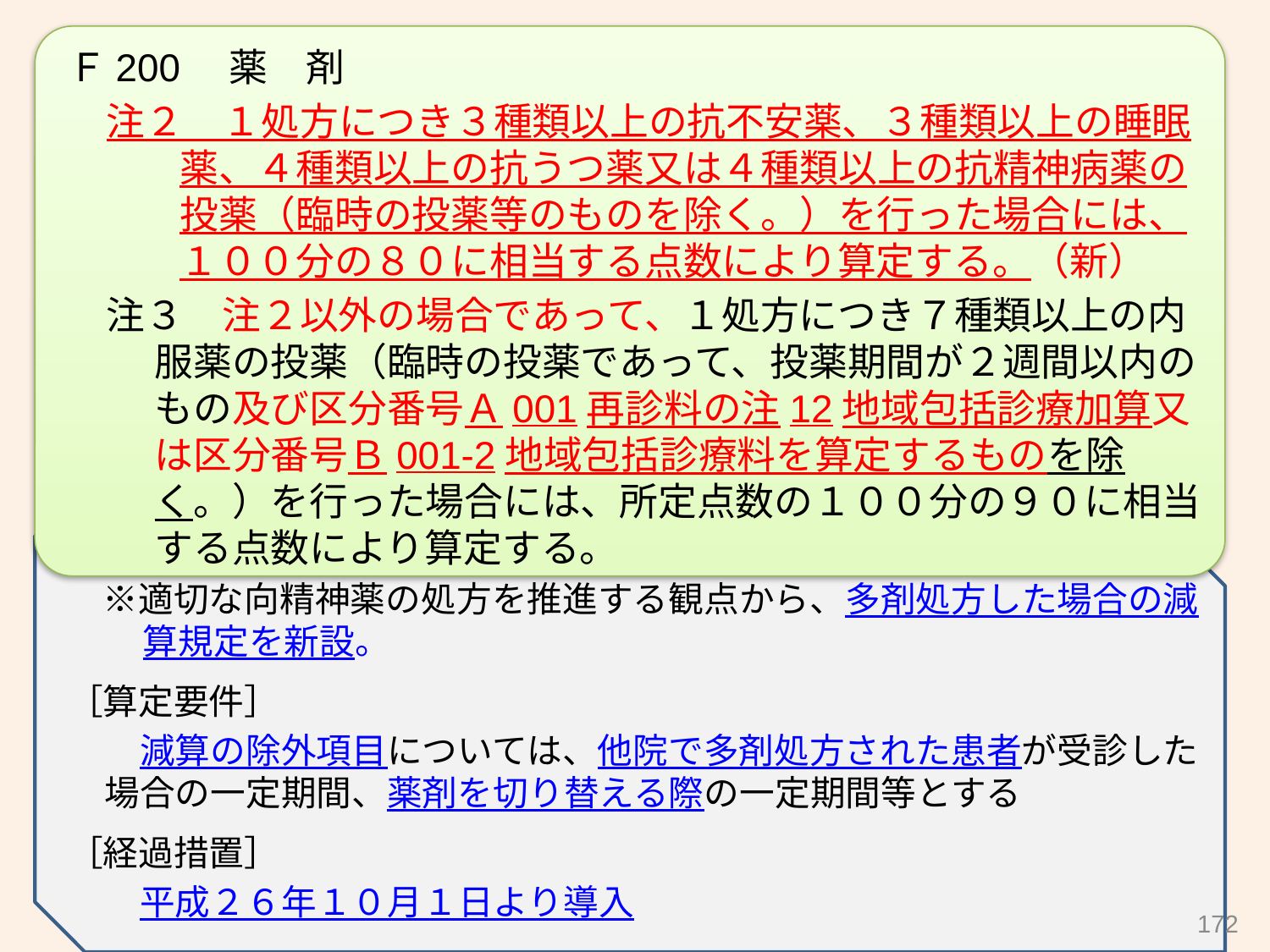

Ｆ200　薬　剤
　注２　１処方につき３種類以上の抗不安薬、３種類以上の睡眠薬、４種類以上の抗うつ薬又は４種類以上の抗精神病薬の投薬（臨時の投薬等のものを除く。）を行った場合には、１００分の８０に相当する点数により算定する。（新）
　注３　注２以外の場合であって、１処方につき７種類以上の内服薬の投薬（臨時の投薬であって、投薬期間が２週間以内のもの及び区分番号Ａ001再診料の注12地域包括診療加算又は区分番号Ｂ001-2地域包括診療料を算定するものを除く。）を行った場合には、所定点数の１００分の９０に相当する点数により算定する。
　※適切な向精神薬の処方を推進する観点から、多剤処方した場合の減算規定を新設。
［算定要件］
　減算の除外項目については、他院で多剤処方された患者が受診した場合の一定期間、薬剤を切り替える際の一定期間等とする
［経過措置］
　平成２６年１０月１日より導入

172